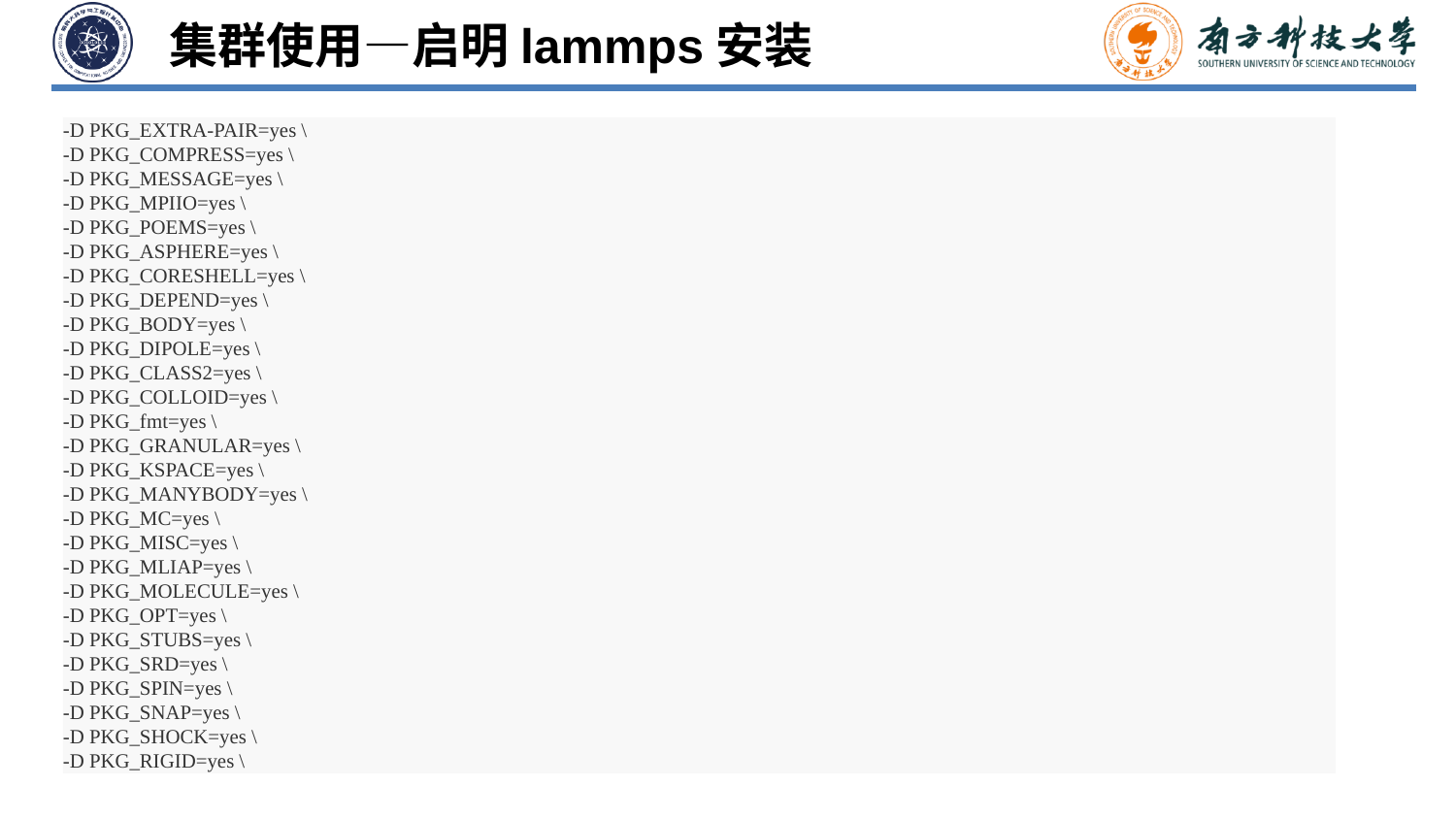

集群使用—启明lammps安装

-D PKG_EXTRA-PAIR=yes \
-D PKG_COMPRESS=yes \
-D PKG_MESSAGE=yes \
-D PKG_MPIIO=yes \
-D PKG_POEMS=yes \
-D PKG_ASPHERE=yes \
-D PKG_CORESHELL=yes \
-D PKG_DEPEND=yes \
-D PKG_BODY=yes \
-D PKG_DIPOLE=yes \
-D PKG_CLASS2=yes \
-D PKG_COLLOID=yes \
-D PKG_fmt=yes \
-D PKG_GRANULAR=yes \
-D PKG_KSPACE=yes \
-D PKG_MANYBODY=yes \
-D PKG_MC=yes \
-D PKG_MISC=yes \
-D PKG_MLIAP=yes \
-D PKG_MOLECULE=yes \
-D PKG_OPT=yes \
-D PKG_STUBS=yes \
-D PKG_SRD=yes \
-D PKG_SPIN=yes \
-D PKG_SNAP=yes \
-D PKG_SHOCK=yes \
-D PKG_RIGID=yes \